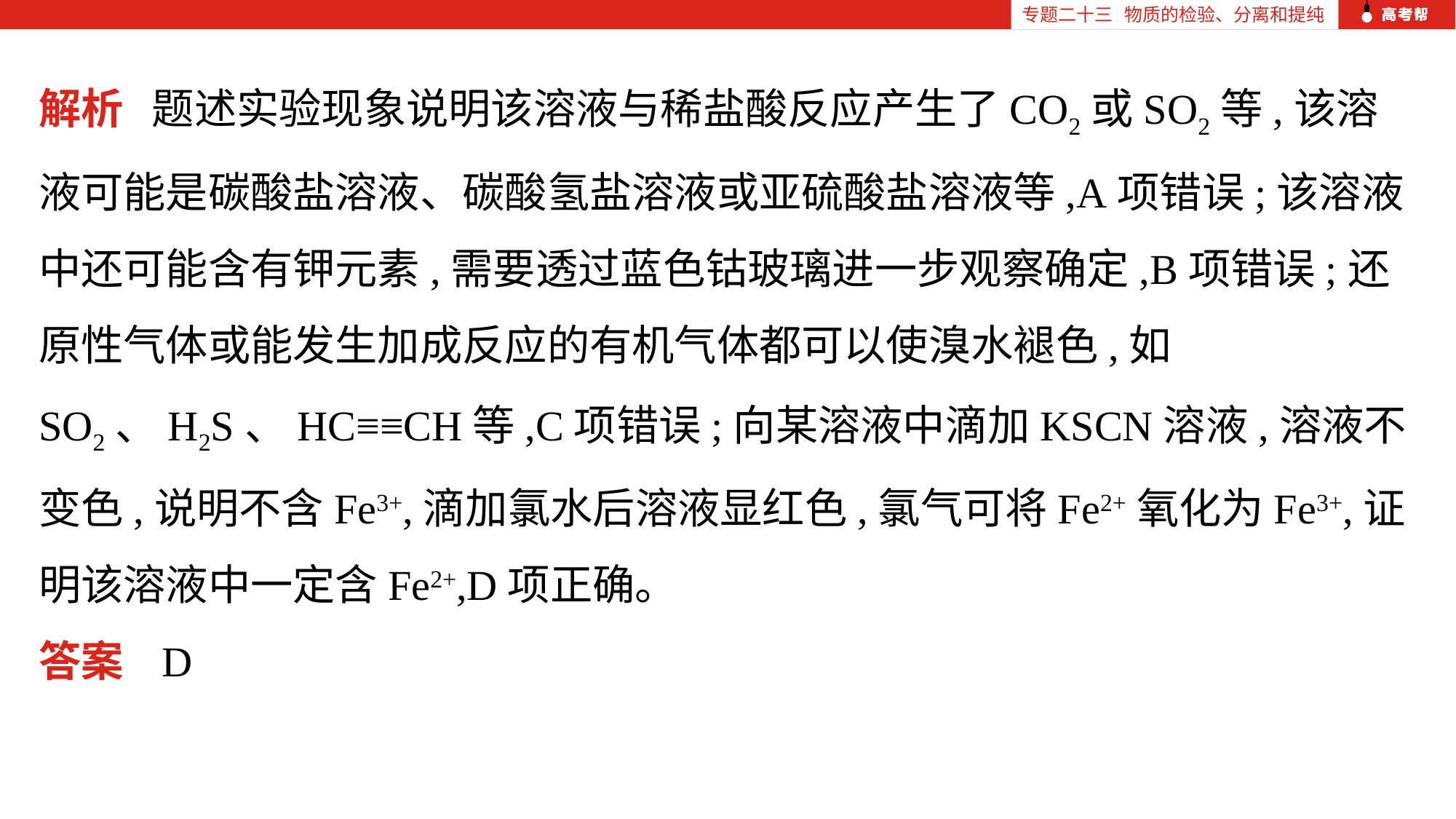

专题二十三   物质的检验、分离和提纯

解析   题述实验现象说明该溶液与稀盐酸反应产生了CO2或SO2等,该溶液可能是碳酸盐溶液、碳酸氢盐溶液或亚硫酸盐溶液等,A项错误;该溶液中还可能含有钾元素,需要透过蓝色钴玻璃进一步观察确定,B项错误;还原性气体或能发生加成反应的有机气体都可以使溴水褪色,如SO2、H2S、HC≡≡CH等,C项错误;向某溶液中滴加KSCN溶液,溶液不变色,说明不含Fe3+,滴加氯水后溶液显红色,氯气可将Fe2+氧化为Fe3+,证明该溶液中一定含Fe2+,D项正确。
答案   D